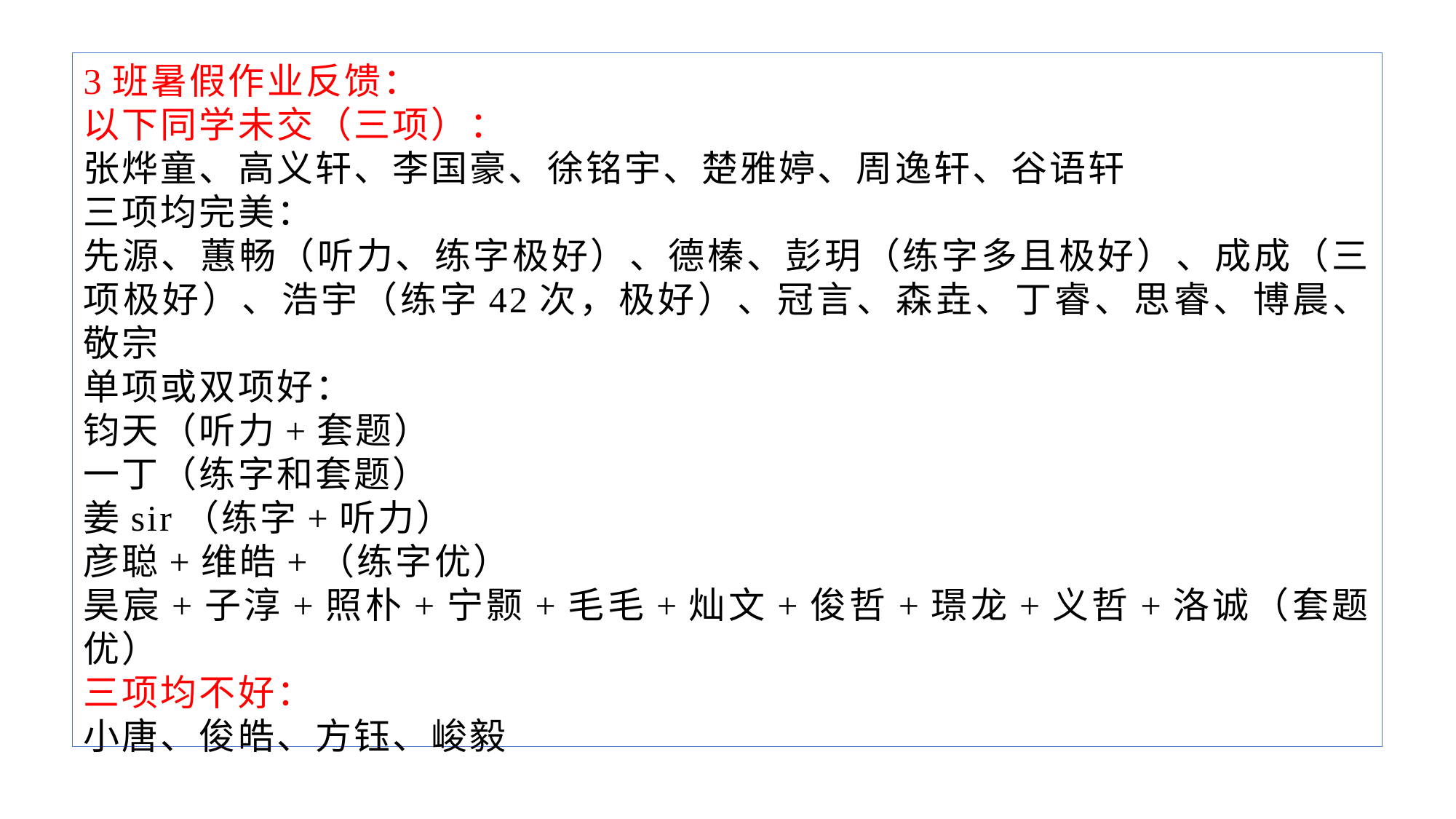

3班暑假作业反馈：
以下同学未交（三项）：
张烨童、高义轩、李国豪、徐铭宇、楚雅婷、周逸轩、谷语轩
三项均完美：
先源、蕙畅（听力、练字极好）、德榛、彭玥（练字多且极好）、成成（三项极好）、浩宇（练字42次，极好）、冠言、森垚、丁睿、思睿、博晨、敬宗
单项或双项好：
钧天（听力+套题）
一丁（练字和套题）
姜sir（练字+听力）
彦聪+维皓+（练字优）
昊宸+子淳+照朴+宁颢+毛毛+灿文+俊哲+璟龙+义哲+洛诚（套题优）
三项均不好：
小唐、俊皓、方钰、峻毅